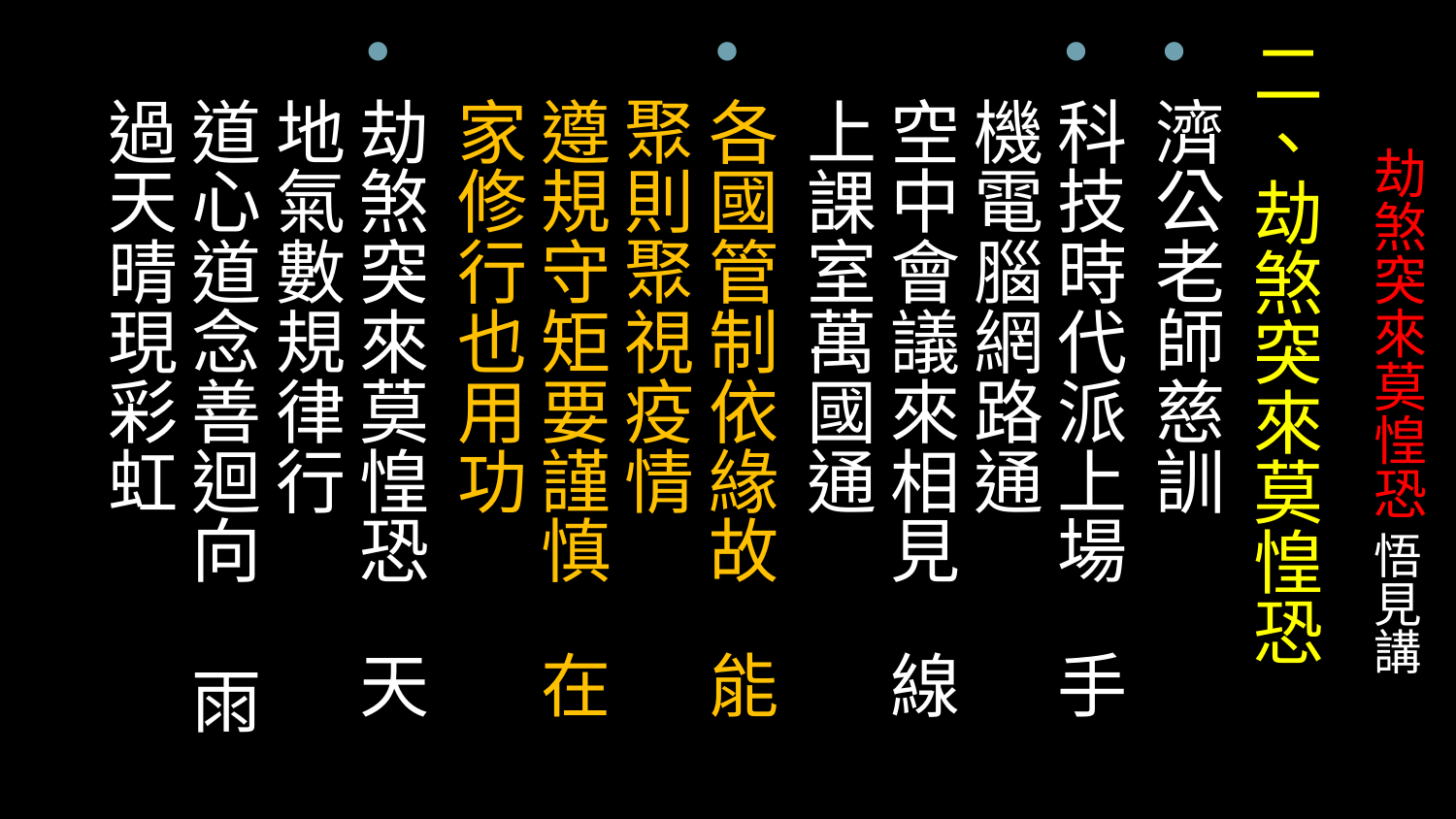

二、劫煞突來莫惶恐
濟公老師慈訓
科技時代派上場    手機電腦網路通
空中會議來相見    線上課室萬國通
各國管制依緣故    能聚則聚視疫情
遵規守矩要謹慎    在家修行也用功
劫煞突來莫惶恐    天地氣數規律行
道心道念善迴向     雨過天晴現彩虹
是天堂
# 劫煞突來莫惶恐 悟見講